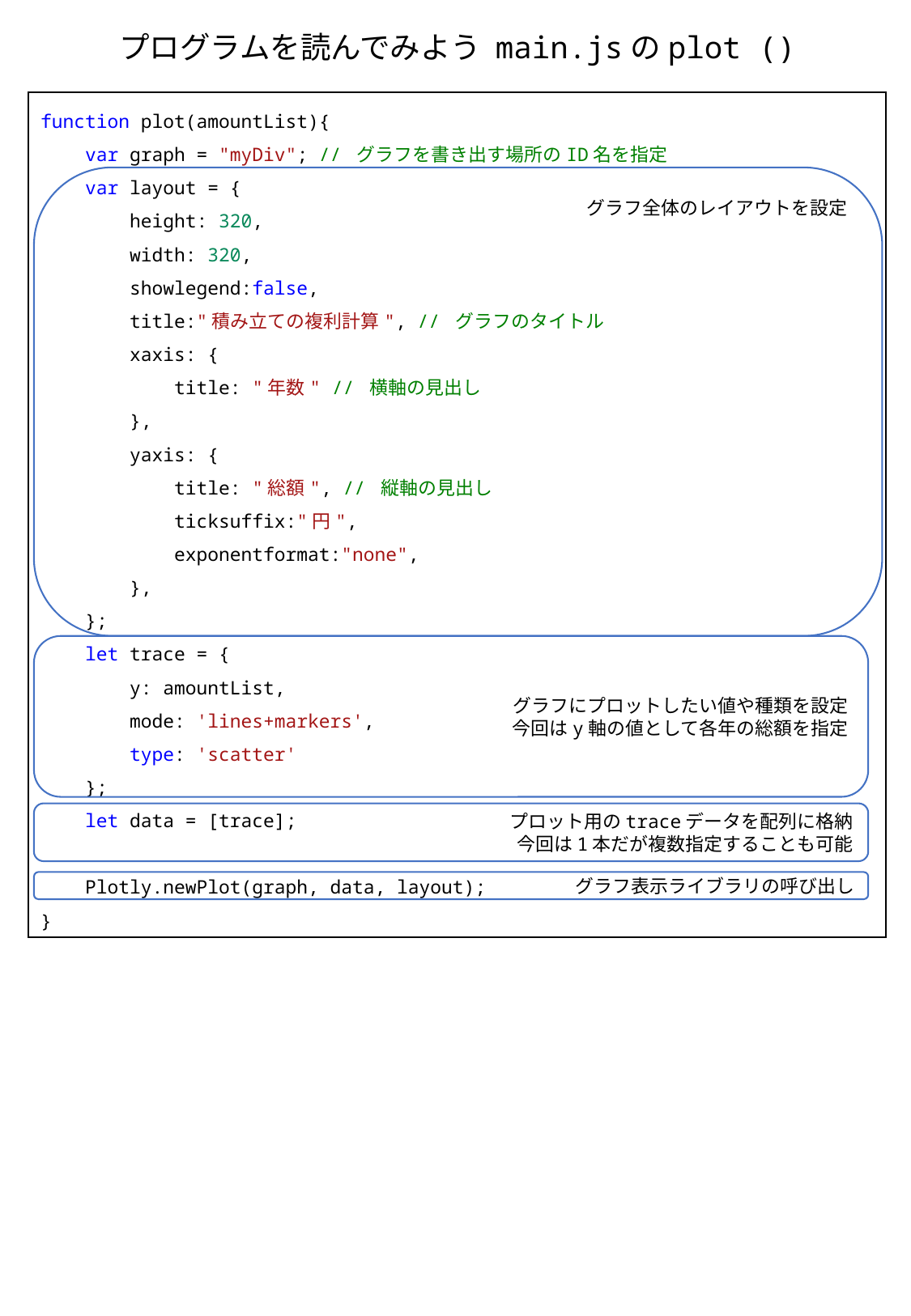

プログラムを読んでみよう main.jsのplot ()
function plot(amountList){
    var graph = "myDiv"; // グラフを書き出す場所のID名を指定
    var layout = {
        height: 320,
        width: 320,
        showlegend:false,
        title:"積み立ての複利計算", // グラフのタイトル
        xaxis: {
            title: "年数" // 横軸の見出し
        },
        yaxis: {
            title: "総額", // 縦軸の見出し
            ticksuffix:"円",
            exponentformat:"none",
        },
    };
    let trace = {
        y: amountList,
        mode: 'lines+markers',
        type: 'scatter'
    };
    let data = [trace];
    Plotly.newPlot(graph, data, layout);
}
グラフ全体のレイアウトを設定
グラフにプロットしたい値や種類を設定
今回はy軸の値として各年の総額を指定
プロット用のtraceデータを配列に格納
今回は1本だが複数指定することも可能
グラフ表示ライブラリの呼び出し